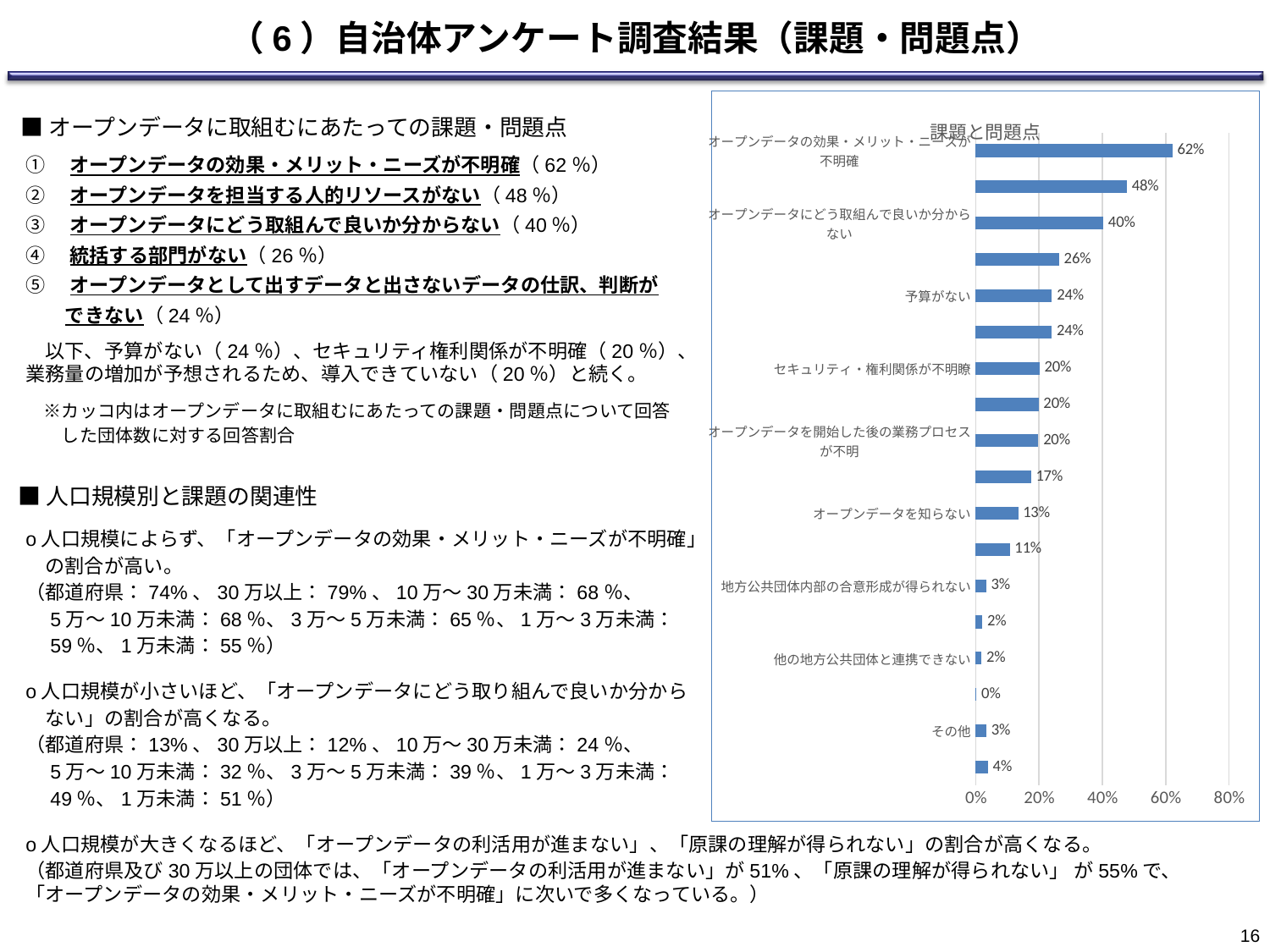

# （6）自治体アンケート調査結果（課題・問題点）

### Chart: 課題と問題点

| Category |  |
|---|---|
| オープンデータの効果・メリット・ニーズが不明確 | 0.6212290502793296 |
| オープンデータを担当する人的リソースがない | 0.4776536312849162 |
| オープンデータにどう取組んで良いか分からない | 0.40279329608938547 |
| 統括する部門がない | 0.2631284916201117 |
| 予算がない | 0.24078212290502793 |
| オープンデータとして出すデータと出さないデータの仕訳、判断ができない | 0.24022346368715083 |
| セキュリティ・権利関係が不明瞭 | 0.2011173184357542 |
| 業務量が増加が予想されるため、導入できていない | 0.19832402234636873 |
| オープンデータを開始した後の業務プロセスが不明 | 0.19776536312849163 |
| オープンデータの利活用が進まない | 0.17486033519553074 |
| オープンデータを知らない | 0.1340782122905028 |
| 原課の理解が得られない | 0.10726256983240223 |
| 地方公共団体内部の合意形成が得られない | 0.0329608938547486 |
| オープンデータとして、出したくないデータがある | 0.020670391061452513 |
| 他の地方公共団体と連携できない | 0.018435754189944135 |
| 首長の理解が得られない | 0.0022346368715083797 |
| その他 | 0.0335195530726257 |
| 課題や問題点はない | 0.038547486033519554 |
■オープンデータに取組むにあたっての課題・問題点
①　オープンデータの効果・メリット・ニーズが不明確（62％）
②　オープンデータを担当する人的リソースがない（48％）
③　オープンデータにどう取組んで良いか分からない（40％）
④　統括する部門がない（26％）
⑤　オープンデータとして出すデータと出さないデータの仕訳、判断が
　　できない（24％）

　以下、予算がない（24％）、セキュリティ権利関係が不明確（20％）、業務量の増加が予想されるため、導入できていない（20％）と続く。

　※カッコ内はオープンデータに取組むにあたっての課題・問題点について回答
　　した団体数に対する回答割合
■人口規模別と課題の関連性
ο人口規模によらず、「オープンデータの効果・メリット・ニーズが不明確」
　の割合が高い。
（都道府県：74%、30万以上：79%、10万～30万未満：68％、
　5万～10万未満：68％、3万～5万未満：65％、1万～3万未満：
　59％、1万未満：55％）

ο人口規模が小さいほど、「オープンデータにどう取り組んで良いか分から
　ない」の割合が高くなる。
（都道府県：13%、30万以上：12%、10万～30万未満：24％、
　5万～10万未満：32％、3万～5万未満：39％、1万～3万未満：
　49％、1万未満：51％）

ο人口規模が大きくなるほど、「オープンデータの利活用が進まない」、「原課の理解が得られない」の割合が高くなる。
（都道府県及び30万以上の団体では、「オープンデータの利活用が進まない」が51%、「原課の理解が得られない」 が55%で、「オープンデータの効果・メリット・ニーズが不明確」に次いで多くなっている。）
16